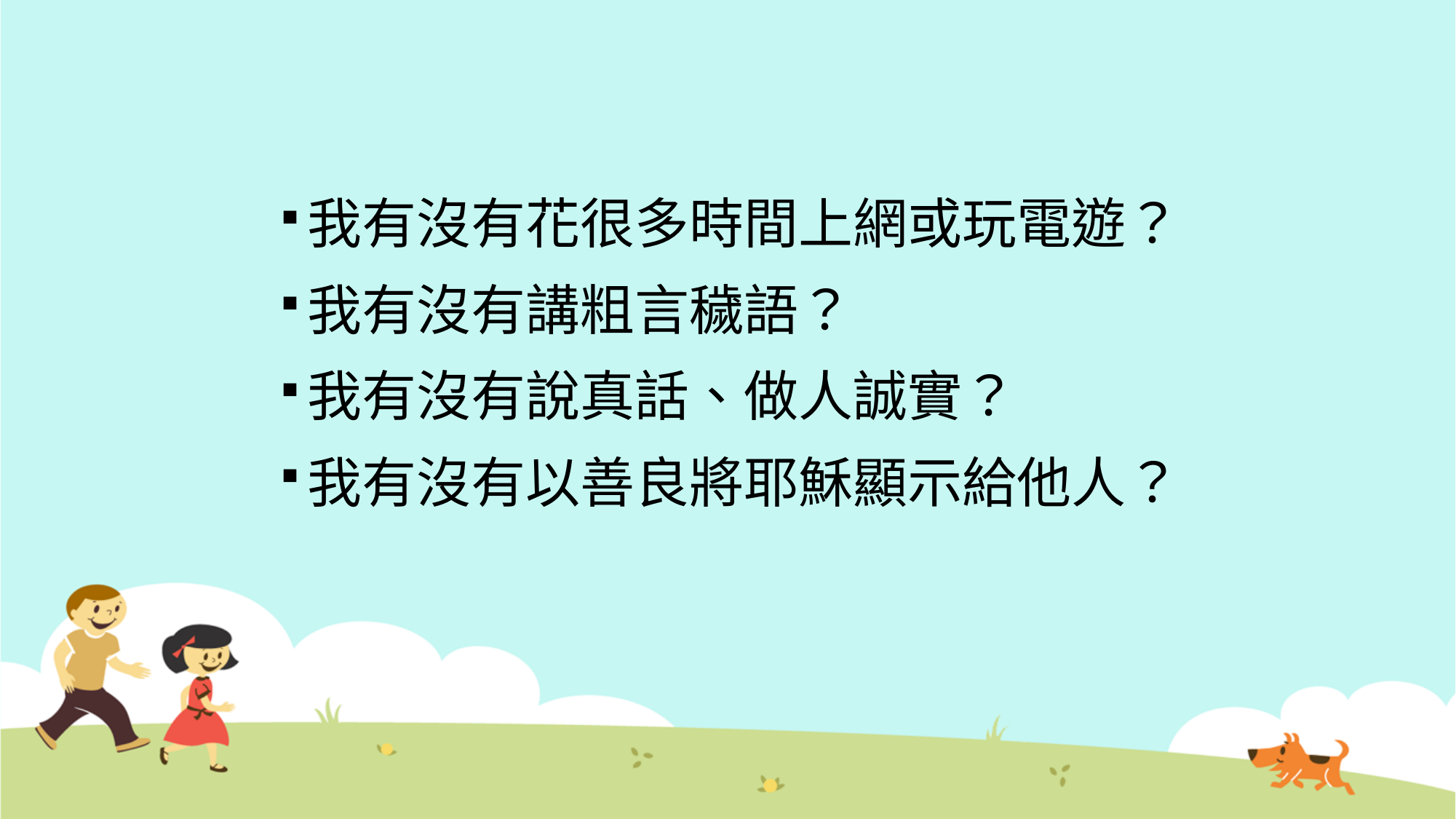

#
我有沒有花很多時間上網或玩電遊？
我有沒有講粗言穢語？
我有沒有說真話、做人誠實？
我有沒有以善良將耶穌顯示給他人？